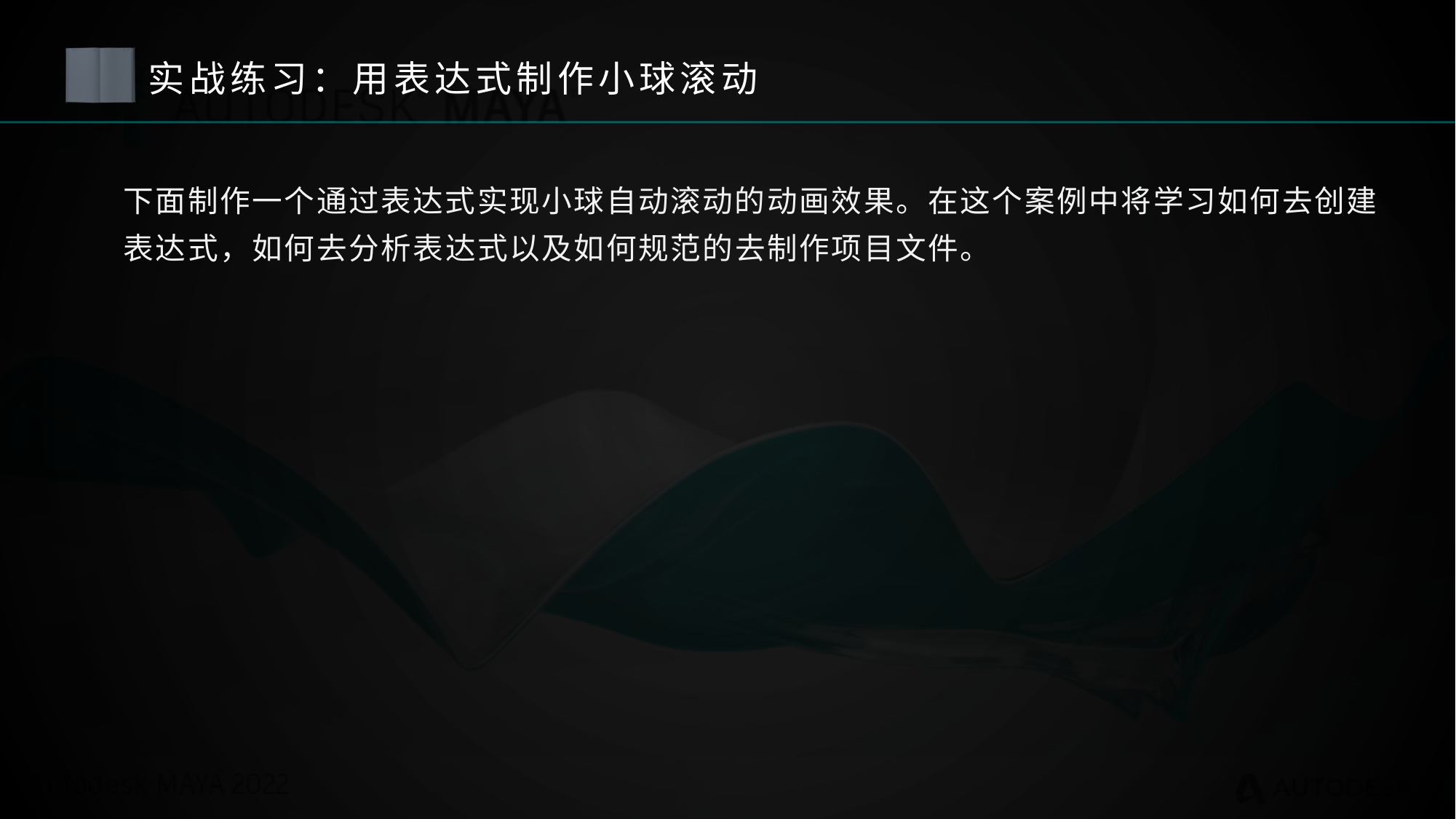

实战练习：用表达式制作小球滚动
下面制作一个通过表达式实现小球自动滚动的动画效果。在这个案例中将学习如何去创建表达式，如何去分析表达式以及如何规范的去制作项目文件。